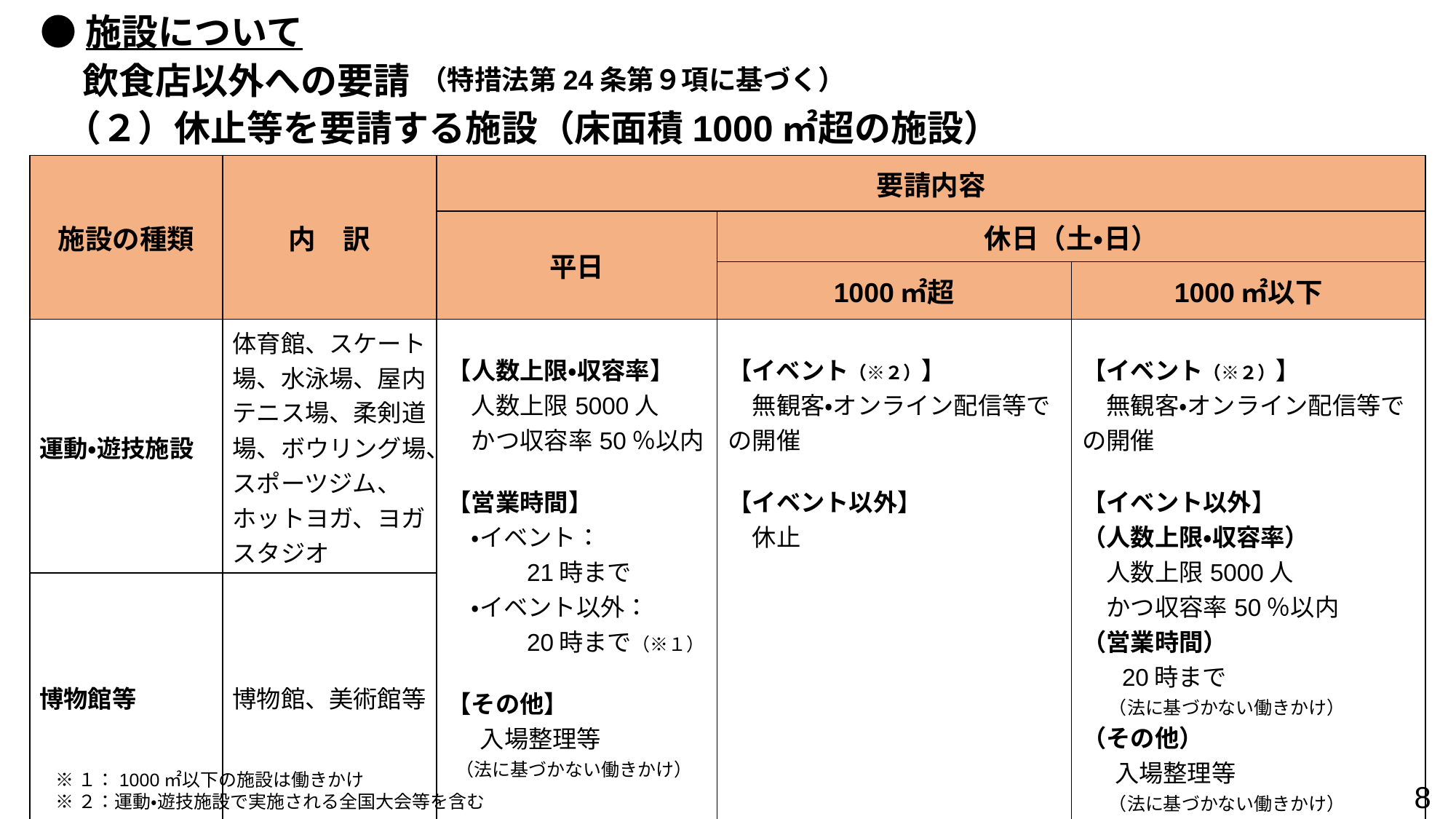

●施設について
飲食店以外への要請
（特措法第24条第９項に基づく）
（２）休止等を要請する施設（床面積1000㎡超の施設）
| 施設の種類 | 内　訳 | 要請内容 |  |  |
| --- | --- | --- | --- | --- |
|  |  | 平日 | 休日（土・日） |  |
|  |  |  | 1000㎡超 | 1000㎡以下 |
| 運動・遊技施設 | 体育館、スケート場、水泳場、屋内テニス場、柔剣道場、ボウリング場、スポーツジム、ホットヨガ、ヨガスタジオ | 【人数上限・収容率】 　人数上限5000人 　かつ収容率50％以内 【営業時間】 　・イベント： 　　　21時まで 　・イベント以外： 　　　20時まで（※１） 【その他】 　入場整理等 （法に基づかない働きかけ） | 【イベント（※２）】 　無観客・オンライン配信等での開催 【イベント以外】 　休止 | 【イベント（※２）】 　無観客・オンライン配信等での開催 【イベント以外】 （人数上限・収容率） 　人数上限5000人 　かつ収容率50％以内 （営業時間） 　20時まで 　（法に基づかない働きかけ） （その他） 　入場整理等 　（法に基づかない働きかけ） |
| 博物館等 | 博物館、美術館等 |  |  |  |
※１：1000㎡以下の施設は働きかけ
※２：運動・遊技施設で実施される全国大会等を含む
8